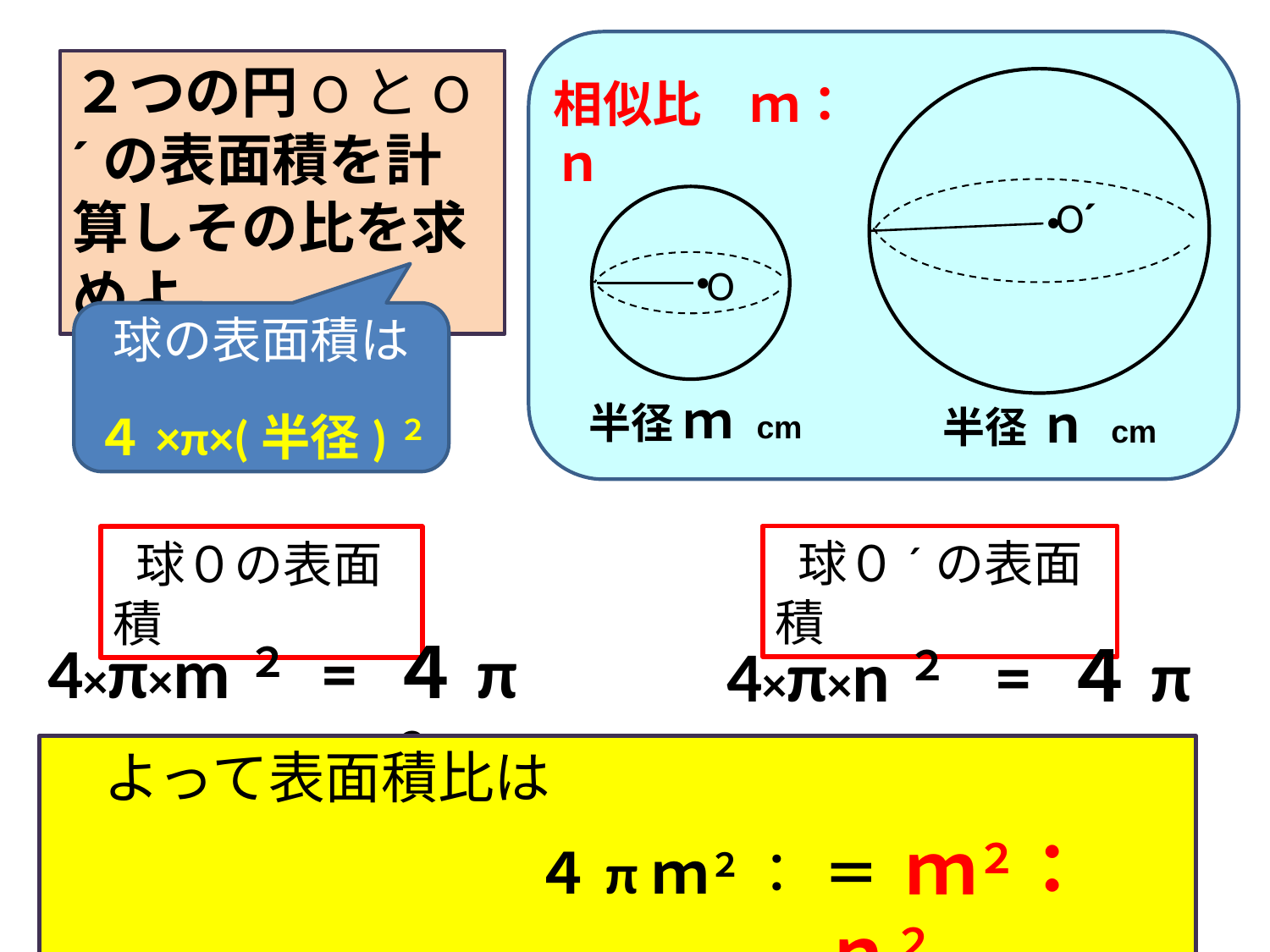

２つの円OとO´の表面積を計算しその比を求めよ。
相似比　ｍ：ｎ

O´
・

・
O
球の表面積は

４×π×(半径)２
半径 ｍ cm
半径 ｎ cm
 球０´の表面積
 球０の表面積
4×π×m２
= ４πｍ２
4×π×n２
= ４πｎ２
   よって表面積比は
　　　　                    ４πｍ２ ： ４πｎ２
＝  ｍ２： ｎ２